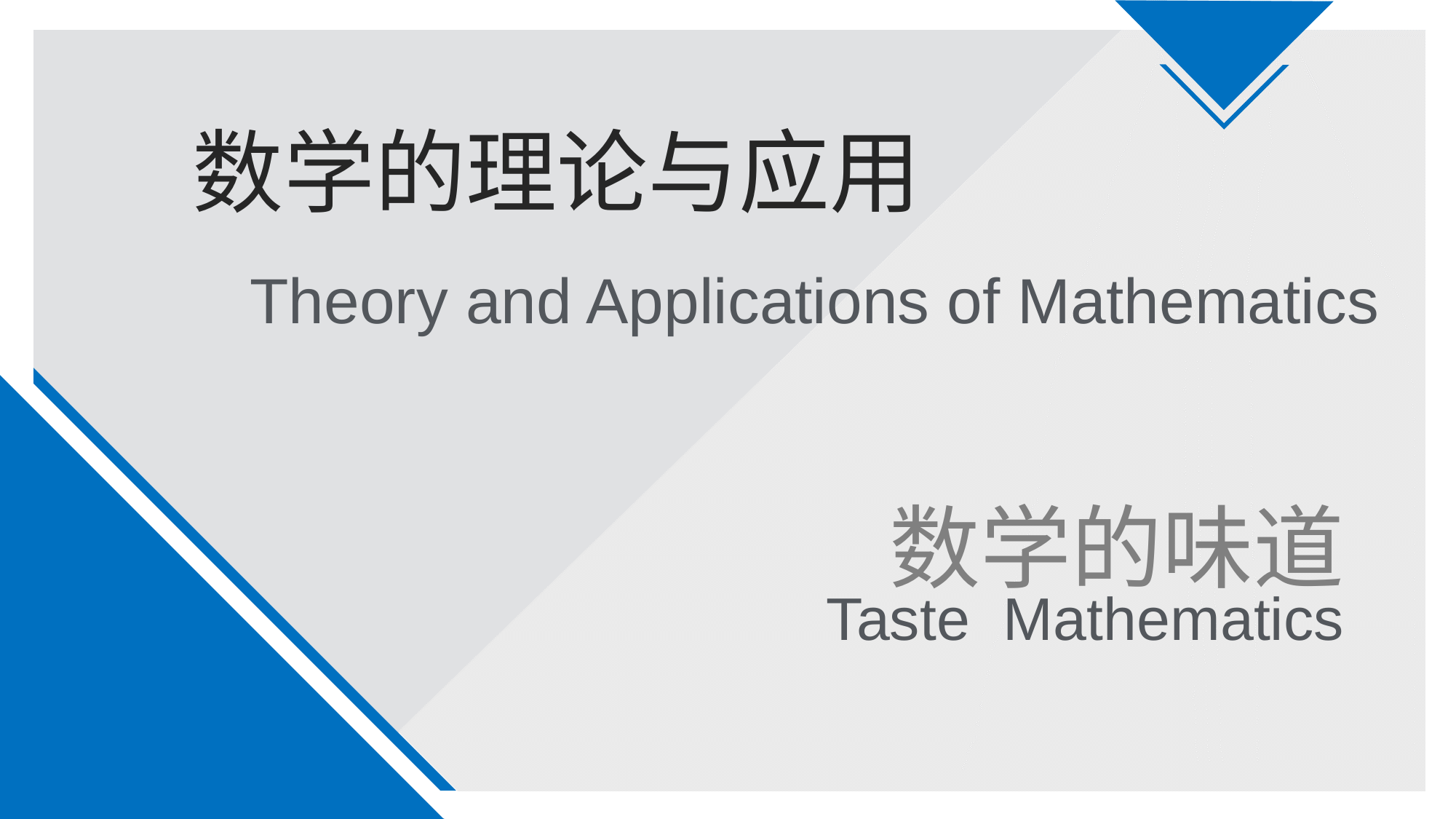

# 数学的理论与应用
Theory and Applications of Mathematics
数学的味道
Taste  Mathematics